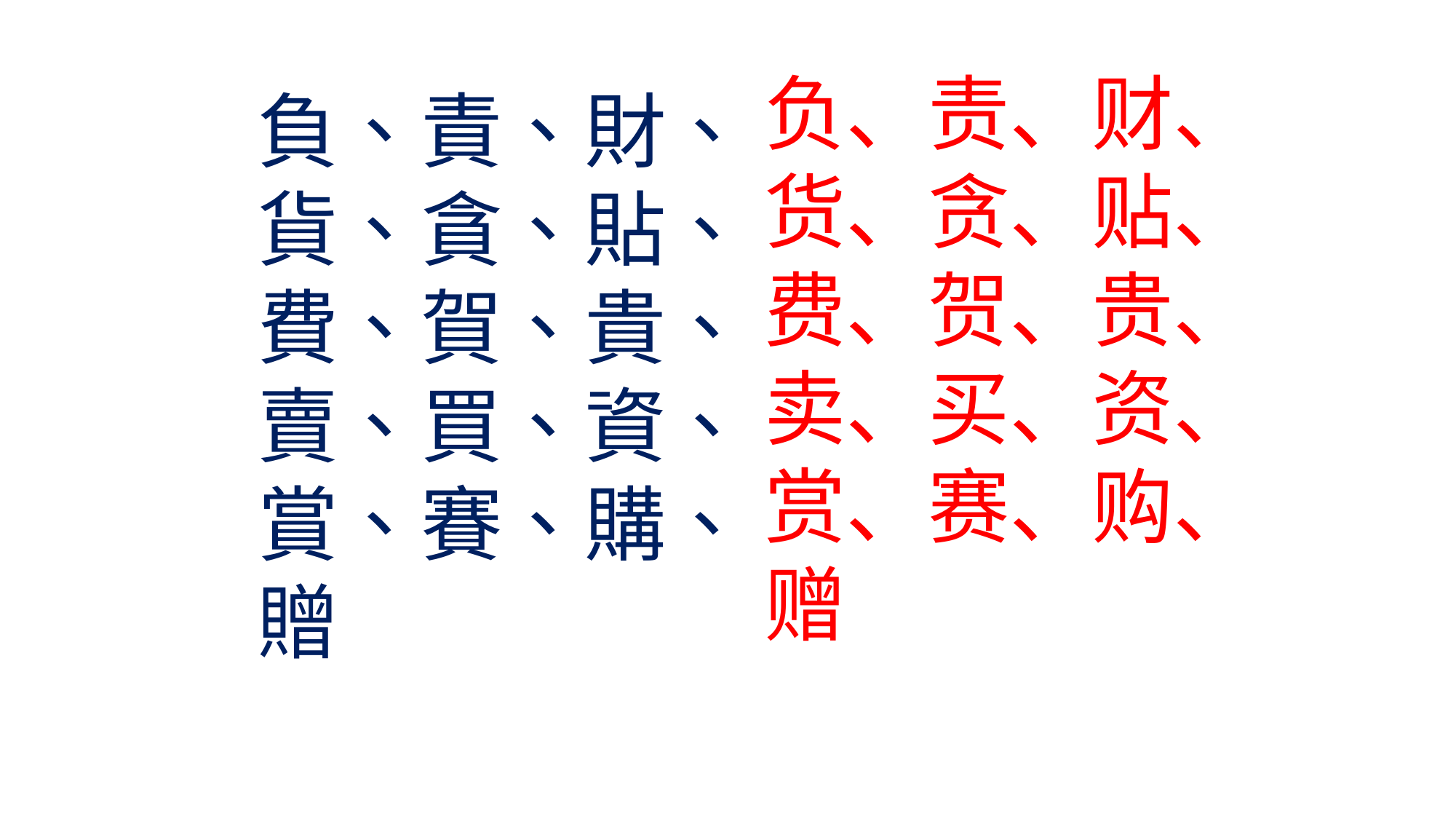

负、责、财、货、贪、贴、费、贺、贵、卖、买、资、
赏、赛、购、赠
負、責、財、貨、貪、貼、費、賀、貴、賣、買、資、
賞、賽、購、贈